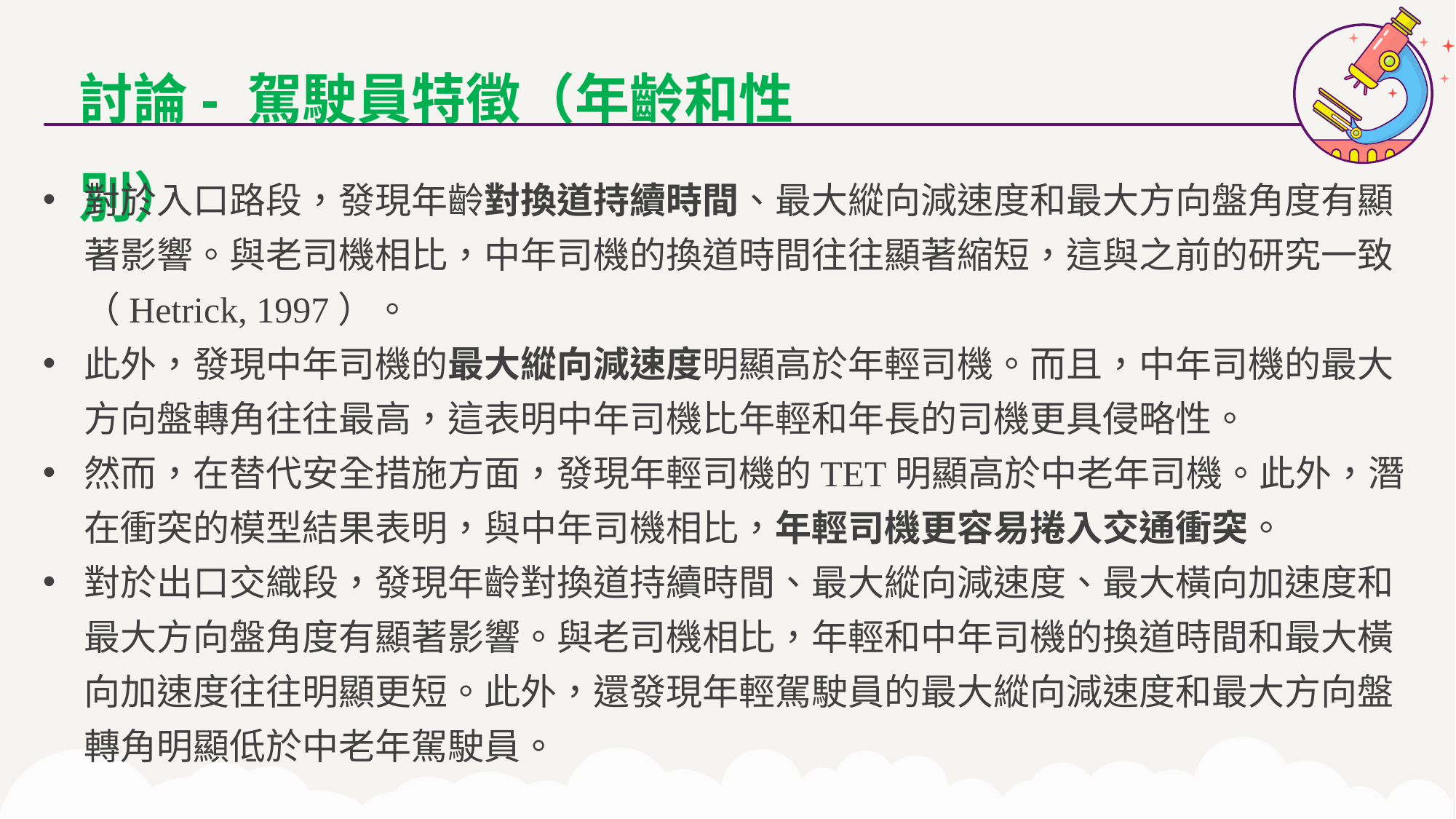

討論- 駕駛員特徵（年齡和性別）
對於入口路段，發現年齡對換道持續時間、最大縱向減速度和最大方向盤角度有顯著影響。與老司機相比，中年司機的換道時間往往顯著縮短，這與之前的研究一致（Hetrick, 1997）。
此外，發現中年司機的最大縱向減速度明顯高於年輕司機。而且，中年司機的最大方向盤轉角往往最高，這表明中年司機比年輕和年長的司機更具侵略性。
然而，在替代安全措施方面，發現年輕司機的TET明顯高於中老年司機。此外，潛在衝突的模型結果表明，與中年司機相比，年輕司機更容易捲入交通衝突。
對於出口交織段，發現年齡對換道持續時間、最大縱向減速度、最大橫向加速度和最大方向盤角度有顯著影響。與老司機相比，年輕和中年司機的換道時間和最大橫向加速度往往明顯更短。此外，還發現年輕駕駛員的最大縱向減速度和最大方向盤轉角明顯低於中老年駕駛員。